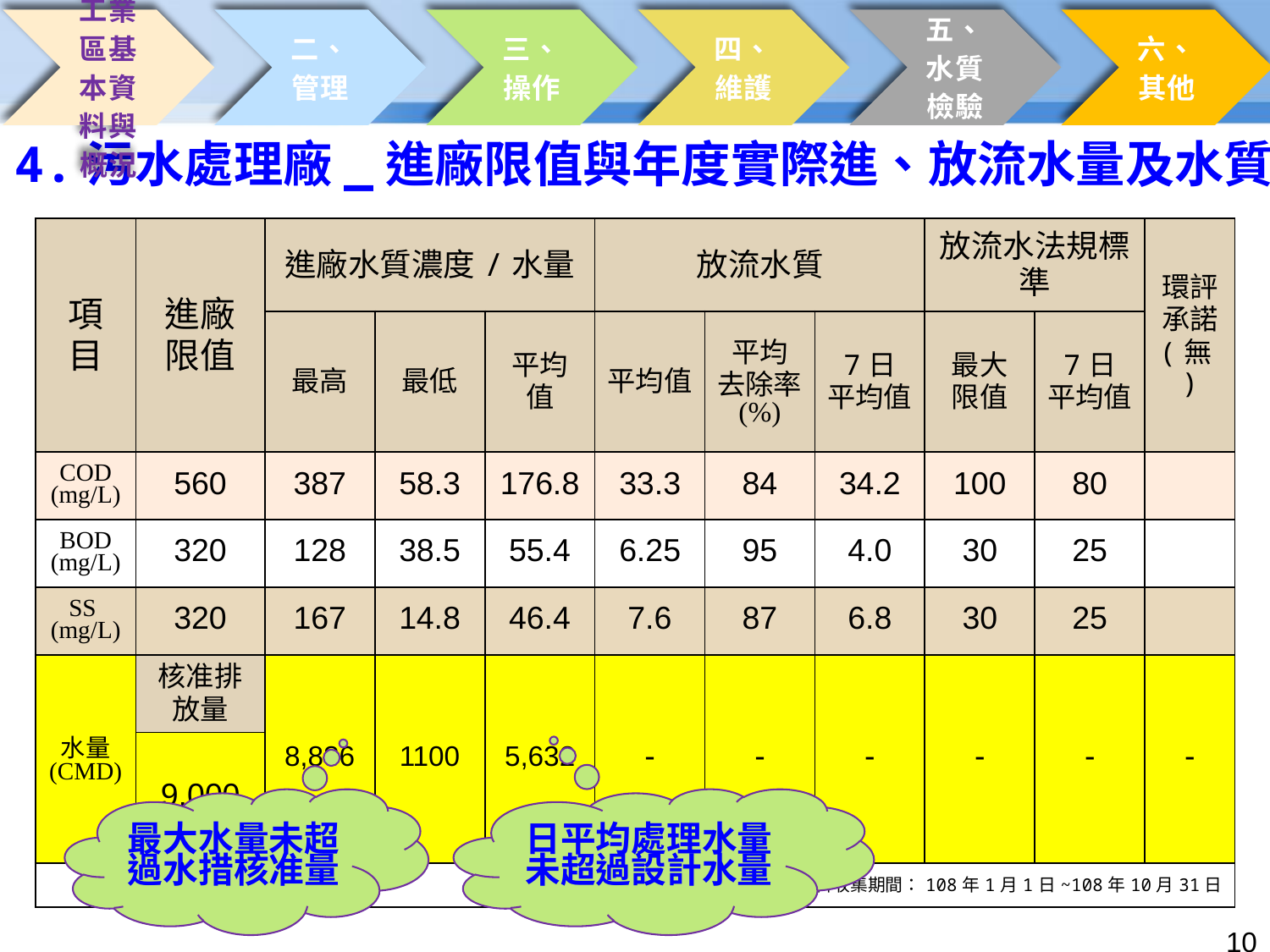

二、管理
三、操作
四、維護
五、水質檢驗
六、其他
4.污水處理廠_進廠限值與年度實際進、放流水量及水質
| 項 目 | 進廠 限值 | 進廠水質濃度/水量 |  |  | 放流水質 |  |  | 放流水法規標準 |  | 環評 承諾 (無) |
| --- | --- | --- | --- | --- | --- | --- | --- | --- | --- | --- |
|  |  | 最高 | 最低 | 平均 值 | 平均值 | 平均 去除率(%) | 7日 平均值 | 最大 限值 | 7日 平均值 |  |
| COD (mg/L) | 560 | 387 | 58.3 | 176.8 | 33.3 | 84 | 34.2 | 100 | 80 |  |
| BOD (mg/L) | 320 | 128 | 38.5 | 55.4 | 6.25 | 95 | 4.0 | 30 | 25 |  |
| SS (mg/L) | 320 | 167 | 14.8 | 46.4 | 7.6 | 87 | 6.8 | 30 | 25 |  |
| 水量 (CMD) | 核准排放量 | 8,886 | 1100 | 5,632 | - | - | - | - | - | - |
|  | 9,000 |  |  |  |  |  |  |  |  |  |
| 資料收集期間：108年1月1日~108年10月31日 |  |  |  |  |  |  |  |  |  |  |
最大水量未超過水措核准量
日平均處理水量未超過設計水量